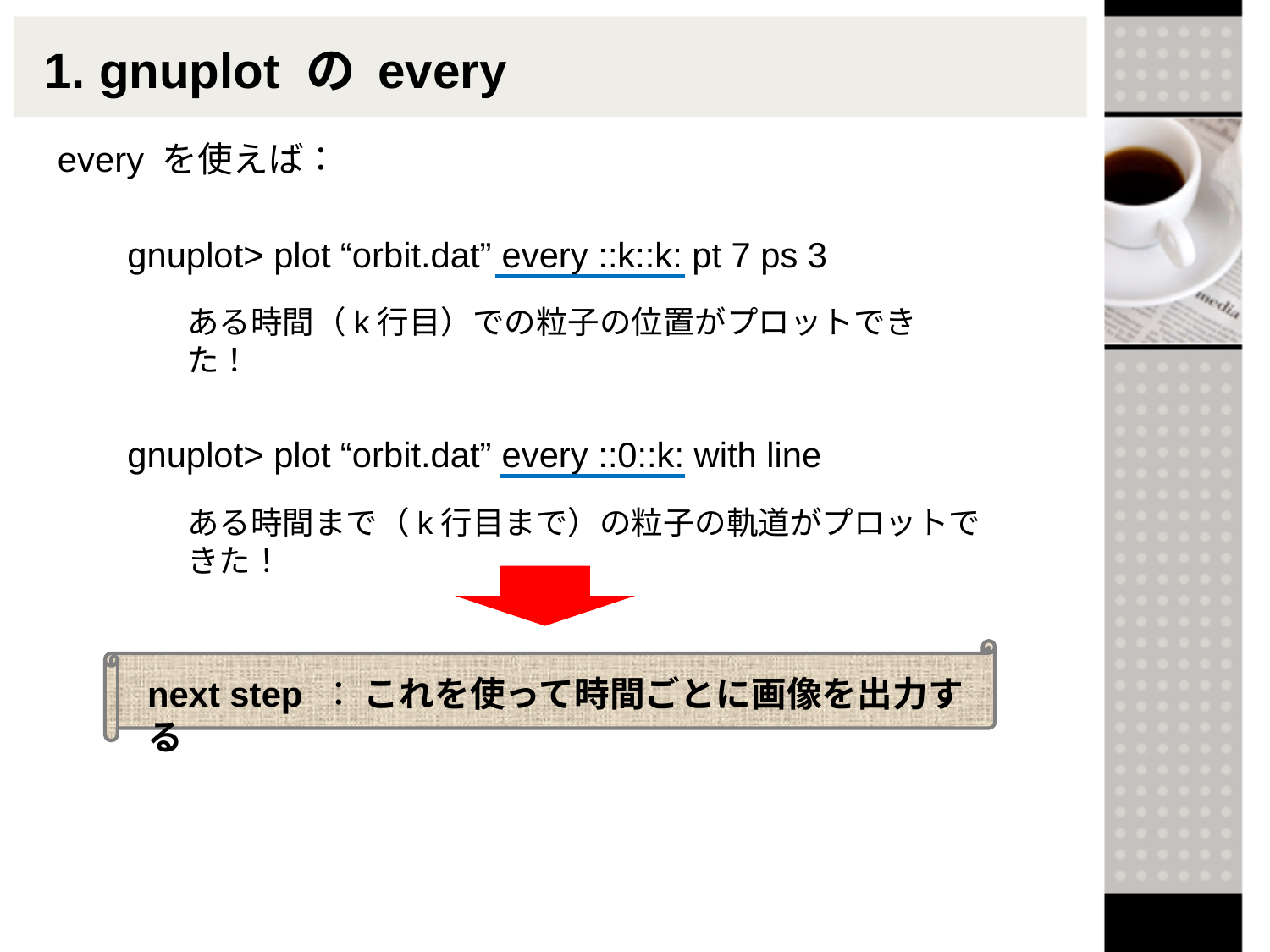

# 1. gnuplot の every
every を使えば：
gnuplot> plot “orbit.dat” every ::k::k: pt 7 ps 3
ある時間（k行目）での粒子の位置がプロットできた！
gnuplot> plot “orbit.dat” every ::0::k: with line
ある時間まで（k行目まで）の粒子の軌道がプロットできた！

next step ： これを使って時間ごとに画像を出力する